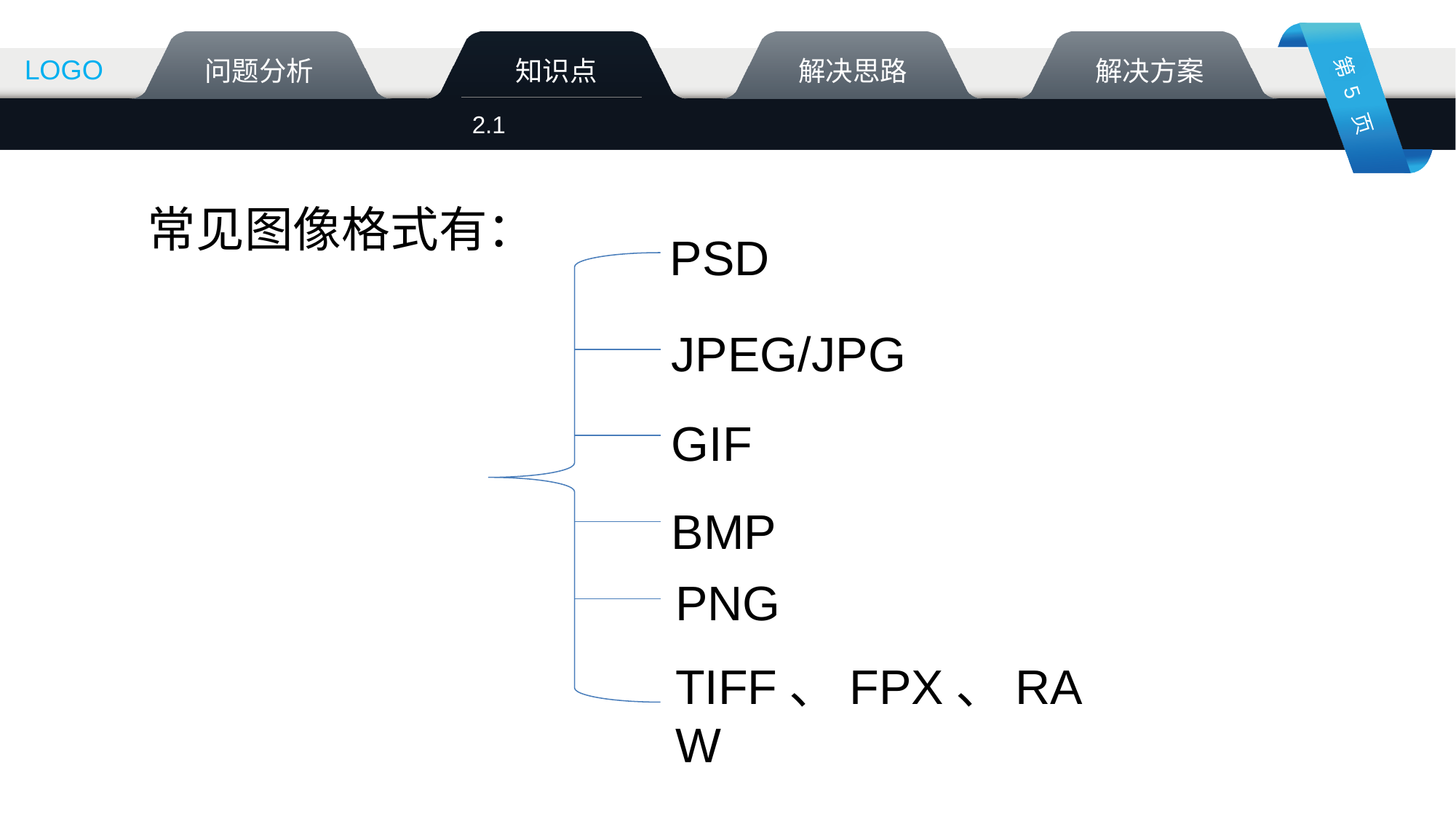

2.1
       常见图像格式有：
PSD

JPEG/JPG
GIF
BMP
PNG
TIFF、FPX、RAW